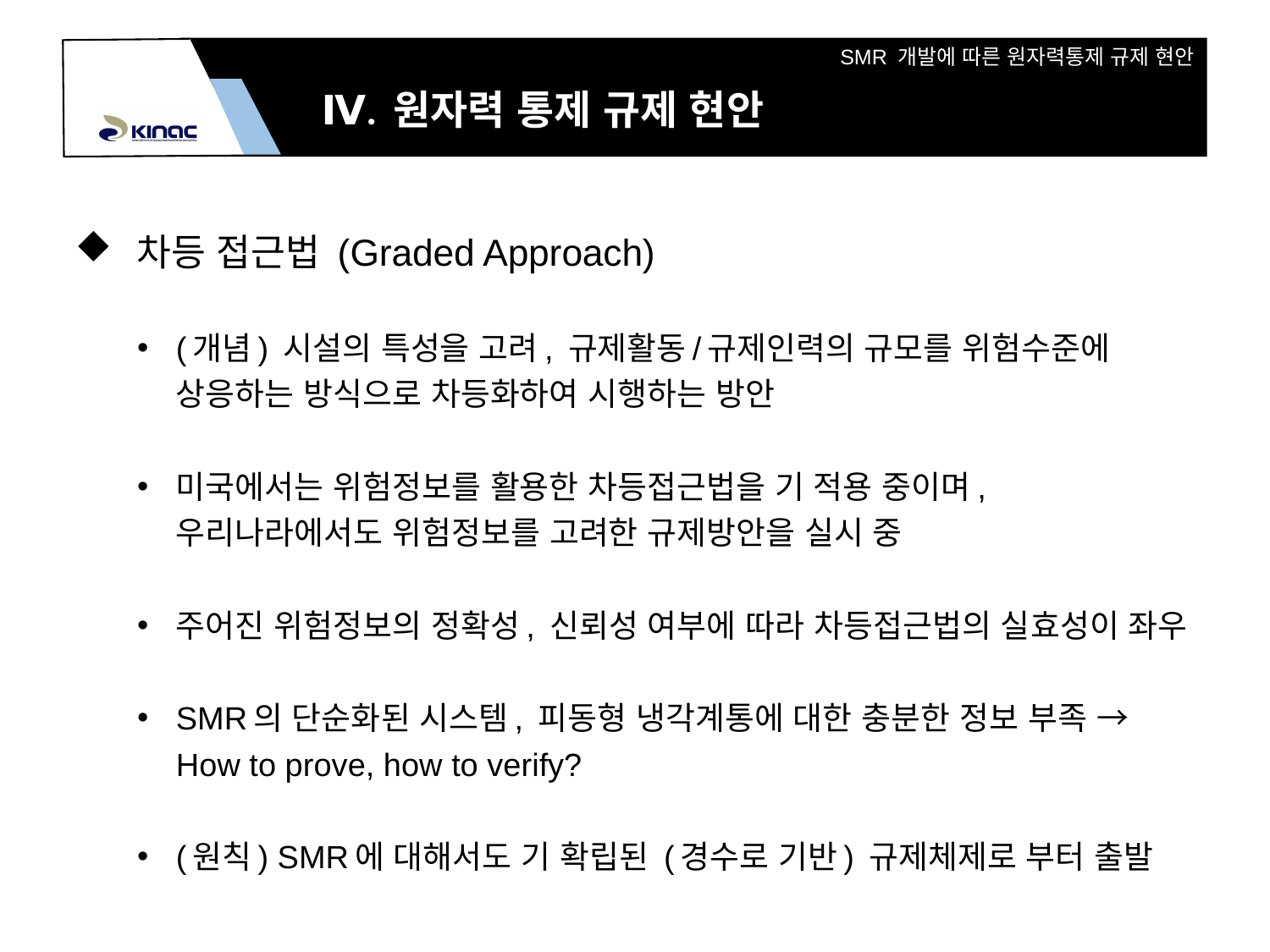

Ⅳ. 원자력 통제 규제 현안
차등 접근법 (Graded Approach)

(개념) 시설의 특성을 고려, 규제활동/규제인력의 규모를 위험수준에 상응하는 방식으로 차등화하여 시행하는 방안

미국에서는 위험정보를 활용한 차등접근법을 기 적용 중이며, 우리나라에서도 위험정보를 고려한 규제방안을 실시 중

주어진 위험정보의 정확성, 신뢰성 여부에 따라 차등접근법의 실효성이 좌우

SMR의 단순화된 시스템, 피동형 냉각계통에 대한 충분한 정보 부족 → How to prove, how to verify?

(원칙) SMR에 대해서도 기 확립된 (경수로 기반) 규제체제로 부터 출발